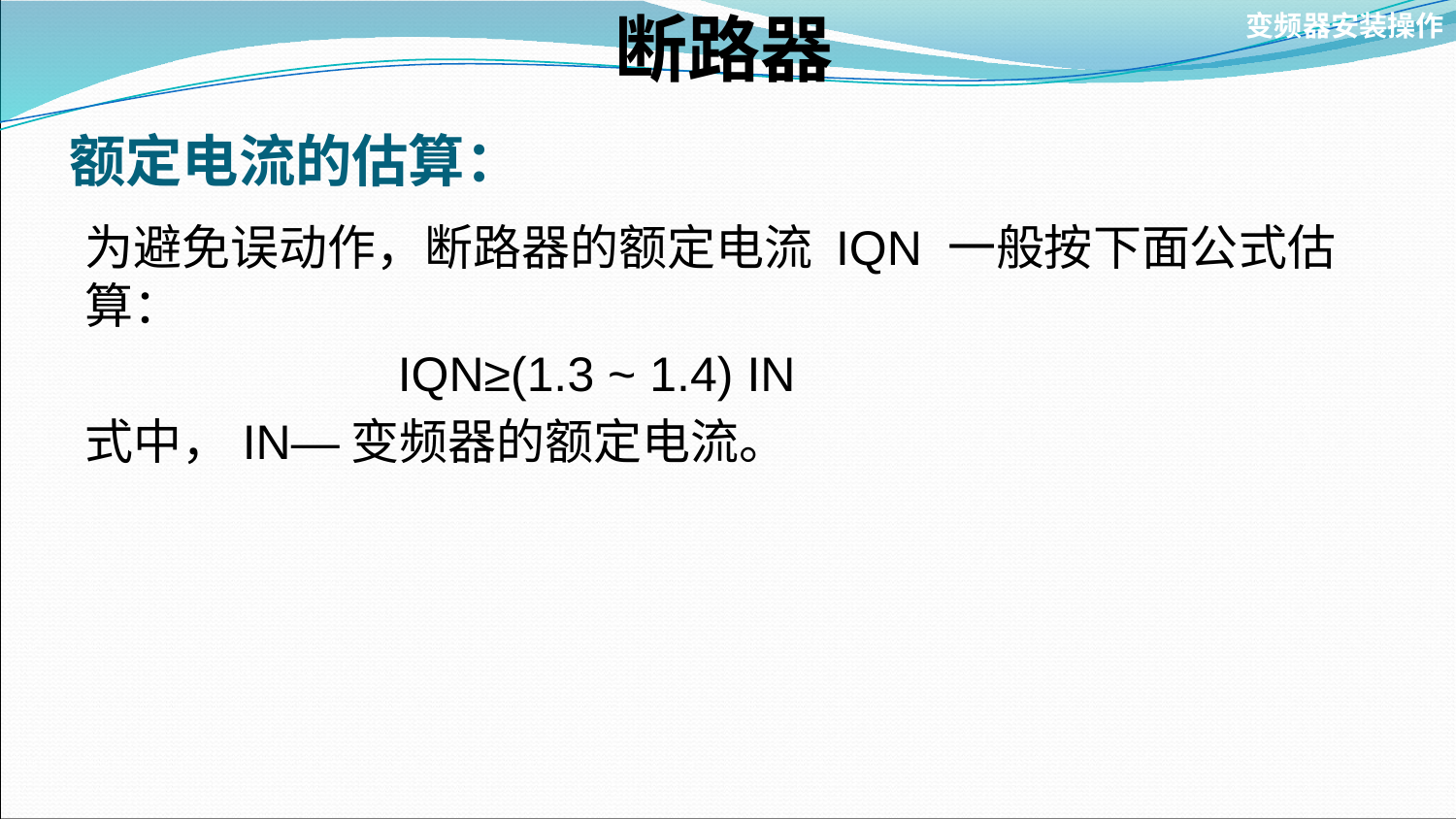

断路器
变频器安装操作
# 额定电流的估算：
为避免误动作，断路器的额定电流 IQN 一般按下面公式估算：
                       IQN≥(1.3 ~ 1.4) IN
式中，IN—变频器的额定电流。